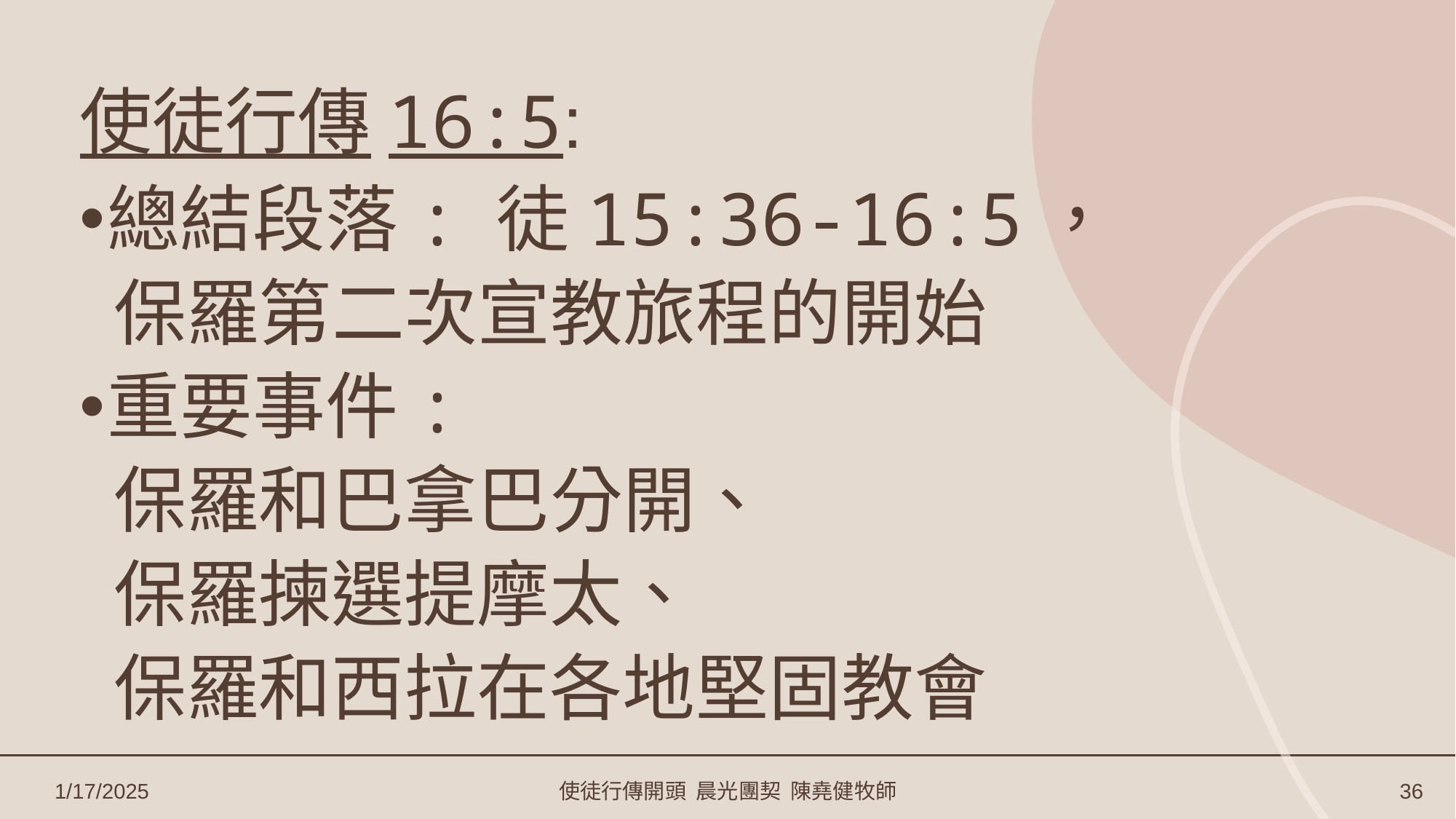

# 使徒行傳16:5:
總結段落: 徒15:36-16:5，
 保羅第二次宣教旅程的開始
重要事件:
 保羅和巴拿巴分開、
 保羅揀選提摩太、
 保羅和西拉在各地堅固教會
1/17/2025
使徒行傳開頭  晨光團契  陳堯健牧師
36